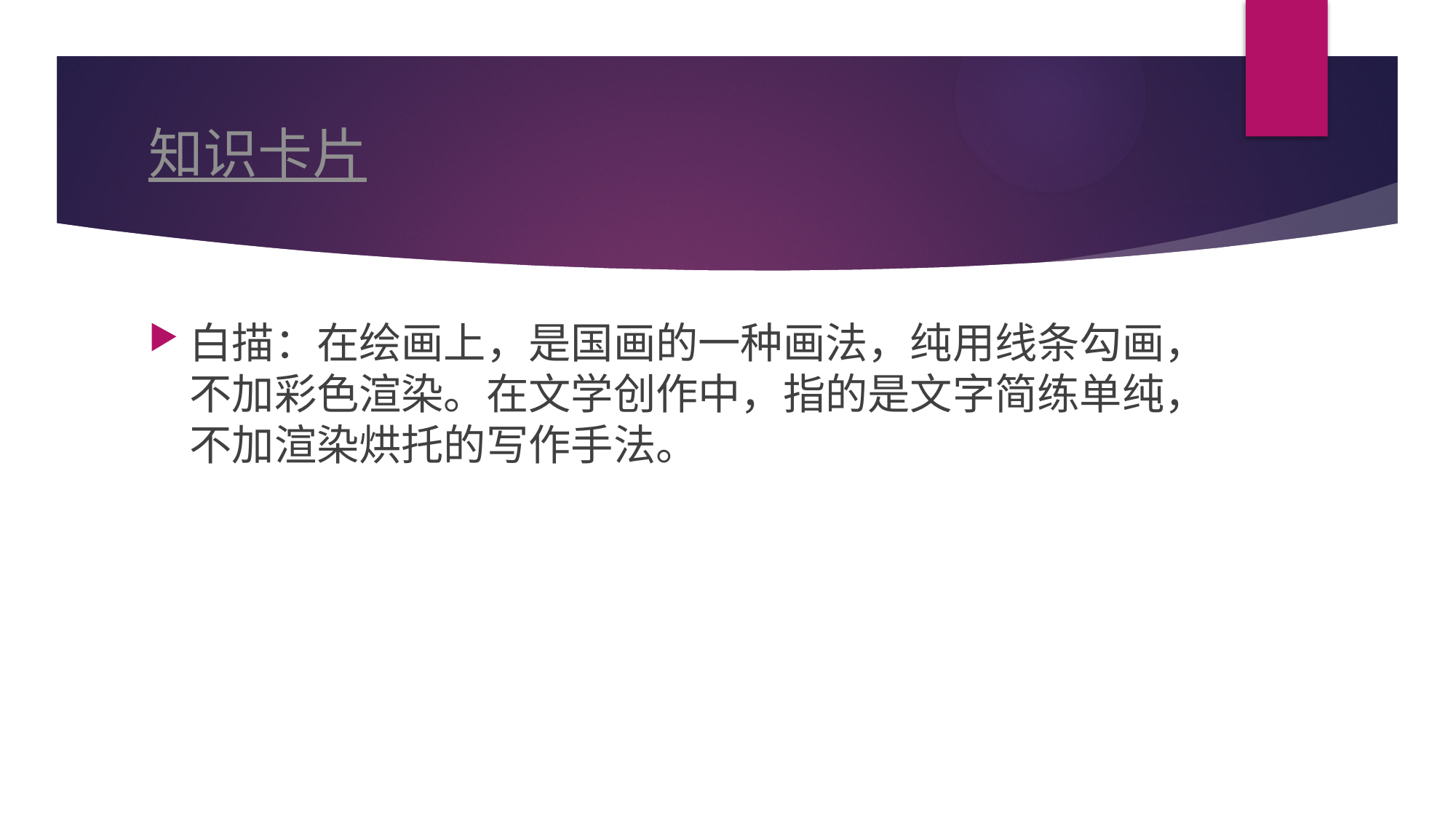

# 知识卡片
白描：在绘画上，是国画的一种画法，纯用线条勾画，不加彩色渲染。在文学创作中，指的是文字简练单纯，不加渲染烘托的写作手法。